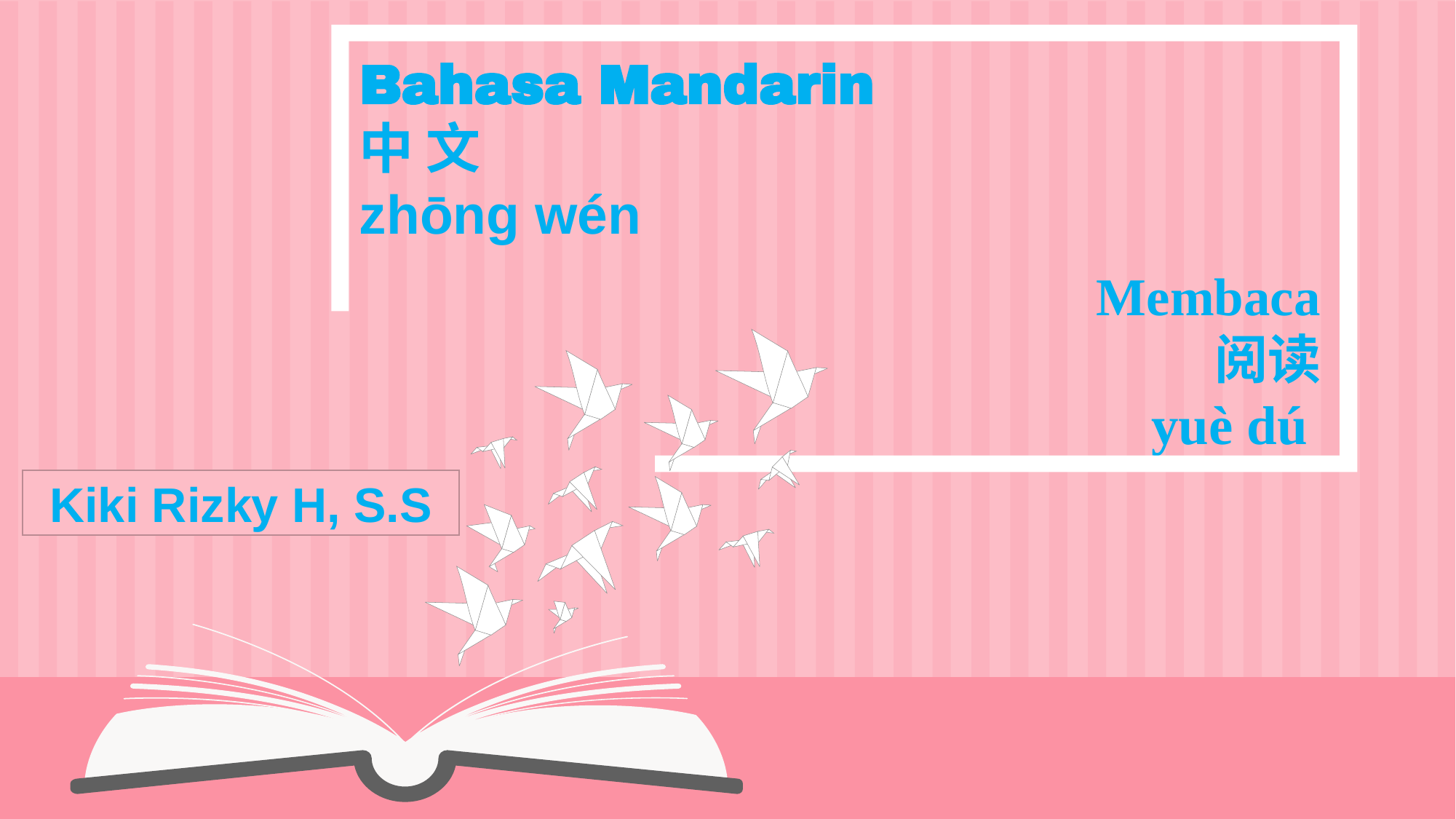

Bahasa Mandarin
中 文
zhōng wén
Membaca
阅读
yuè dú

Kiki Rizky H, S.S